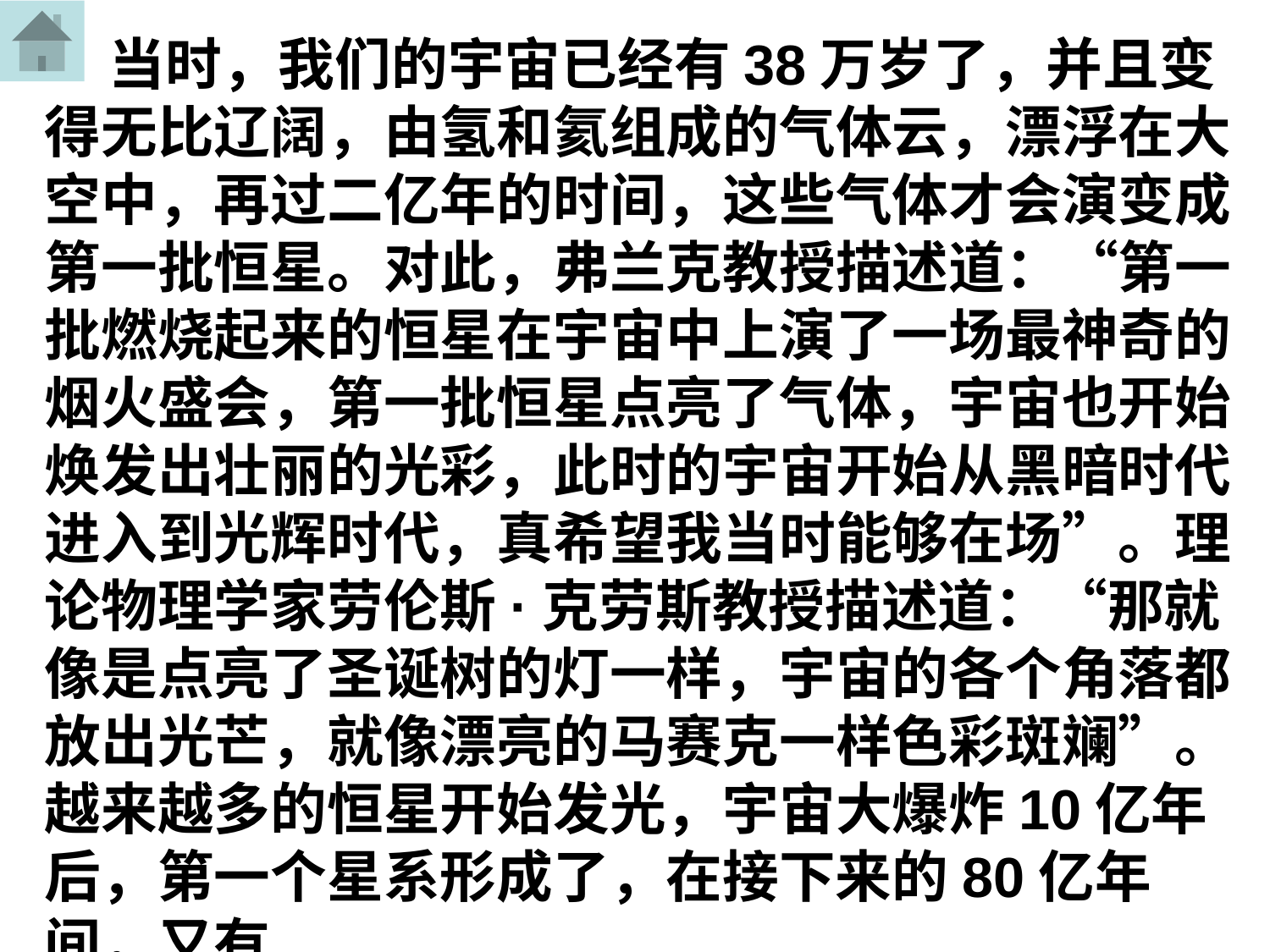

当时，我们的宇宙已经有38万岁了，并且变得无比辽阔，由氢和氦组成的气体云，漂浮在大空中，再过二亿年的时间，这些气体才会演变成第一批恒星。对此，弗兰克教授描述道：“第一批燃烧起来的恒星在宇宙中上演了一场最神奇的烟火盛会，第一批恒星点亮了气体，宇宙也开始焕发出壮丽的光彩，此时的宇宙开始从黑暗时代进入到光辉时代，真希望我当时能够在场”。理论物理学家劳伦斯·克劳斯教授描述道：“那就像是点亮了圣诞树的灯一样，宇宙的各个角落都放出光芒，就像漂亮的马赛克一样色彩斑斓”。越来越多的恒星开始发光，宇宙大爆炸10亿年后，第一个星系形成了，在接下来的80亿年间，又有